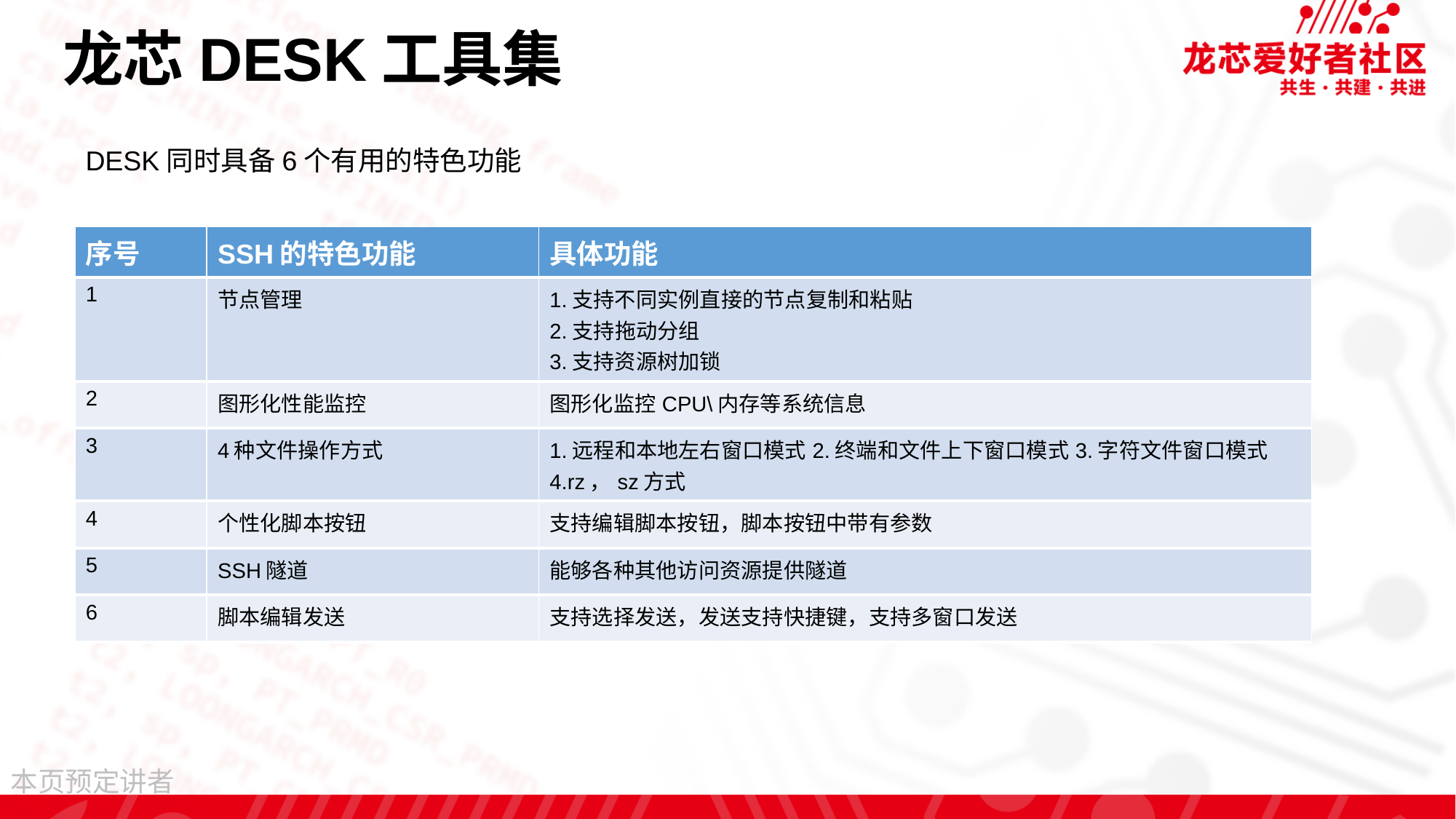

# 龙芯DESK工具集
DESK同时具备6个有用的特色功能
| 序号 | SSH的特色功能 | 具体功能 |
| --- | --- | --- |
| 1 | 节点管理 | 1.支持不同实例直接的节点复制和粘贴 2.支持拖动分组 3.支持资源树加锁 |
| 2 | 图形化性能监控 | 图形化监控CPU\内存等系统信息 |
| 3 | 4种文件操作方式 | 1.远程和本地左右窗口模式2.终端和文件上下窗口模式3.字符文件窗口模式4.rz，sz方式 |
| 4 | 个性化脚本按钮 | 支持编辑脚本按钮，脚本按钮中带有参数 |
| 5 | SSH隧道 | 能够各种其他访问资源提供隧道 |
| 6 | 脚本编辑发送 | 支持选择发送，发送支持快捷键，支持多窗口发送 |